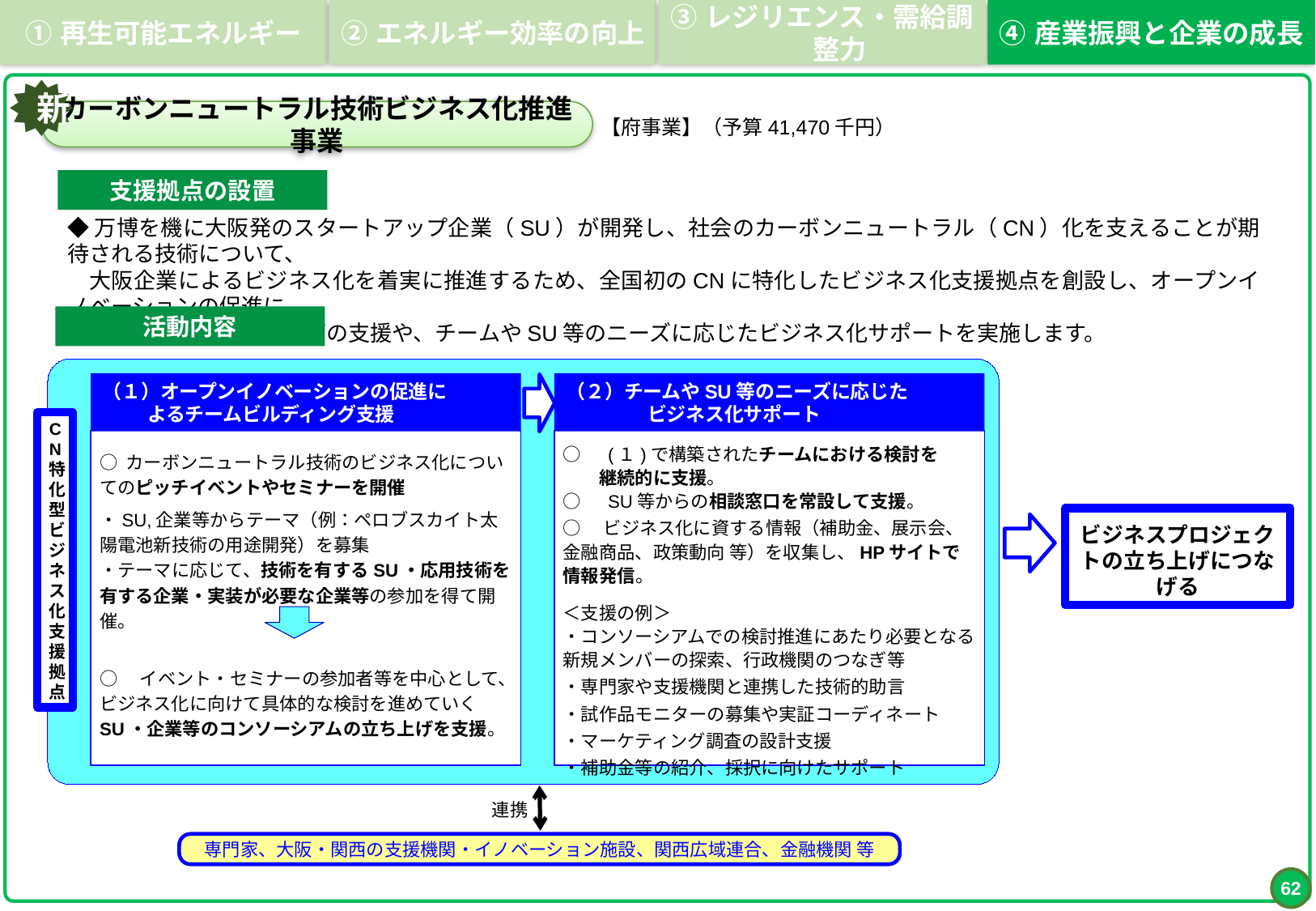

①	再生可能エネルギー
②	エネルギー効率の向上
③	レジリエンス・需給調整力
④	産業振興と企業の成長

新
カーボンニュートラル技術ビジネス化推進事業
【府事業】（予算41,470千円）
支援拠点の設置
◆万博を機に大阪発のスタートアップ企業（SU）が開発し、社会のカーボンニュートラル（CN）化を支えることが期待される技術について、
　大阪企業によるビジネス化を着実に推進するため、全国初のCNに特化したビジネス化支援拠点を創設し、オープンイノベーションの促進に
　よるチームビルディングの支援や、チームやSU等のニーズに応じたビジネス化サポートを実施します。
活動内容

（１）オープンイノベーションの促進に
         よるチームビルディング支援
（２）チームやSU等のニーズに応じた
　　　　 ビジネス化サポート

CN特化型ビジネス化支援拠点

○ カーボンニュートラル技術のビジネス化についてのピッチイベントやセミナーを開催

・SU,企業等からテーマ（例：ペロブスカイト太陽電池新技術の用途開発）を募集
・テーマに応じて、技術を有するSU・応用技術を有する企業・実装が必要な企業等の参加を得て開催。

○　イベント・セミナーの参加者等を中心として、ビジネス化に向けて具体的な検討を進めていくSU・企業等のコンソーシアムの立ち上げを支援。

○　(１)で構築されたチームにおける検討を
　　継続的に支援。
○　SU等からの相談窓口を常設して支援。

○　ビジネス化に資する情報（補助金、展示会、金融商品、政策動向 等）を収集し、HPサイトで情報発信。

＜支援の例＞
・コンソーシアムでの検討推進にあたり必要となる新規メンバーの探索、行政機関のつなぎ等
・専門家や支援機関と連携した技術的助言
・試作品モニターの募集や実証コーディネート
・マーケティング調査の設計支援
・補助金等の紹介、採択に向けたサポート

ビジネスプロジェクトの立ち上げにつなげる

連携
専門家、大阪・関西の支援機関・イノベーション施設、関西広域連合、金融機関 等
62